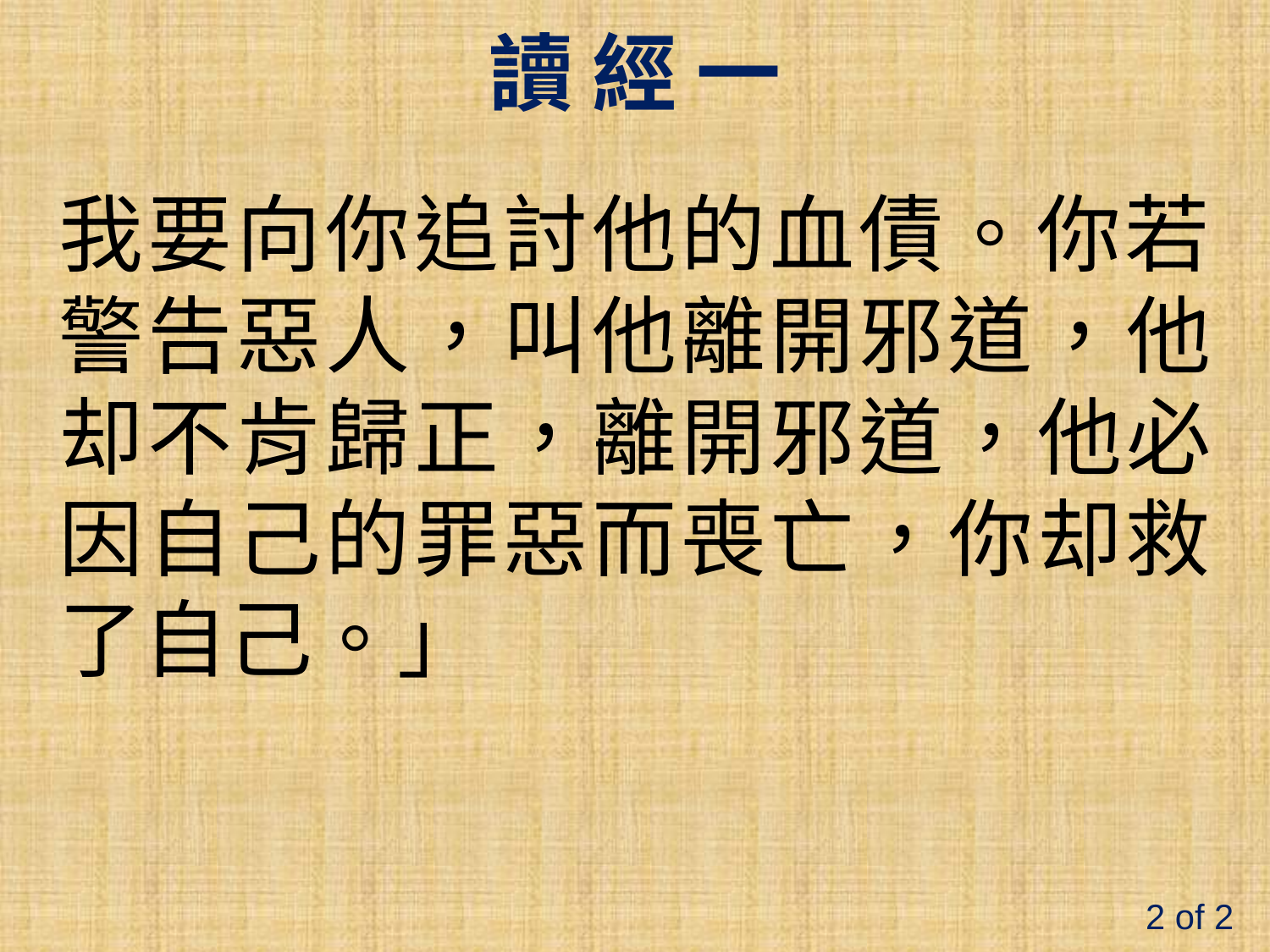

讀 經 一

我要向你追討他的血債。你若警告惡人，叫他離開邪道，他却不肯歸正，離開邪道，他必因自己的罪惡而喪亡，你却救了自己。」
#
2 of 2